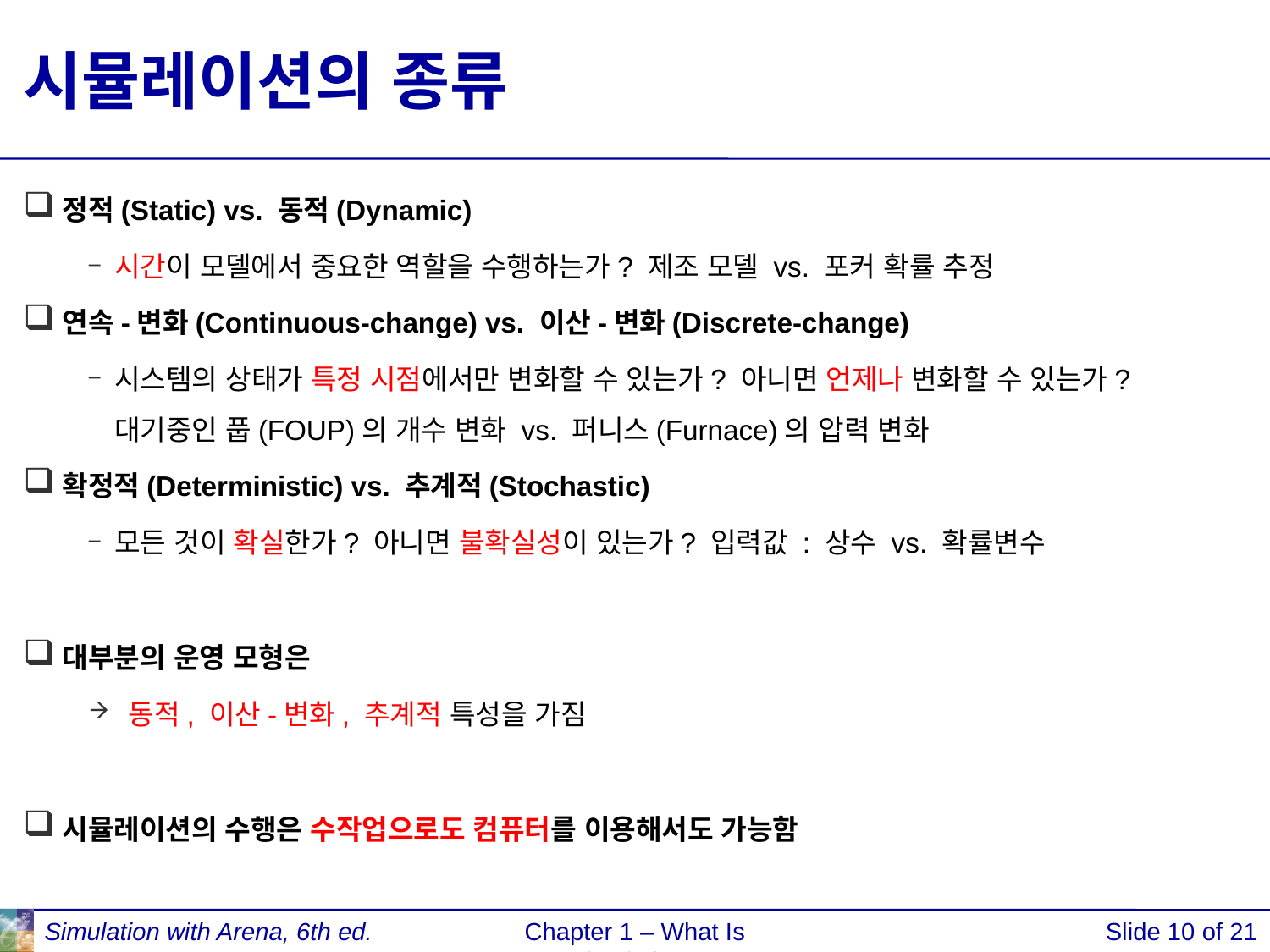

# 시뮬레이션의 종류
정적(Static) vs. 동적(Dynamic)
시간이 모델에서 중요한 역할을 수행하는가? 제조 모델 vs. 포커 확률 추정
연속-변화(Continuous-change) vs. 이산-변화(Discrete-change)
시스템의 상태가 특정 시점에서만 변화할 수 있는가? 아니면 언제나 변화할 수 있는가? 대기중인 풉(FOUP)의 개수 변화 vs. 퍼니스(Furnace)의 압력 변화
확정적(Deterministic) vs. 추계적(Stochastic)
모든 것이 확실한가? 아니면 불확실성이 있는가? 입력값 : 상수 vs. 확률변수

대부분의 운영 모형은
동적, 이산-변화, 추계적 특성을 가짐

시뮬레이션의 수행은 수작업으로도 컴퓨터를 이용해서도 가능함
Simulation with Arena, 6th ed.
Chapter 1 – What Is Simulation?
Slide 10 of 21